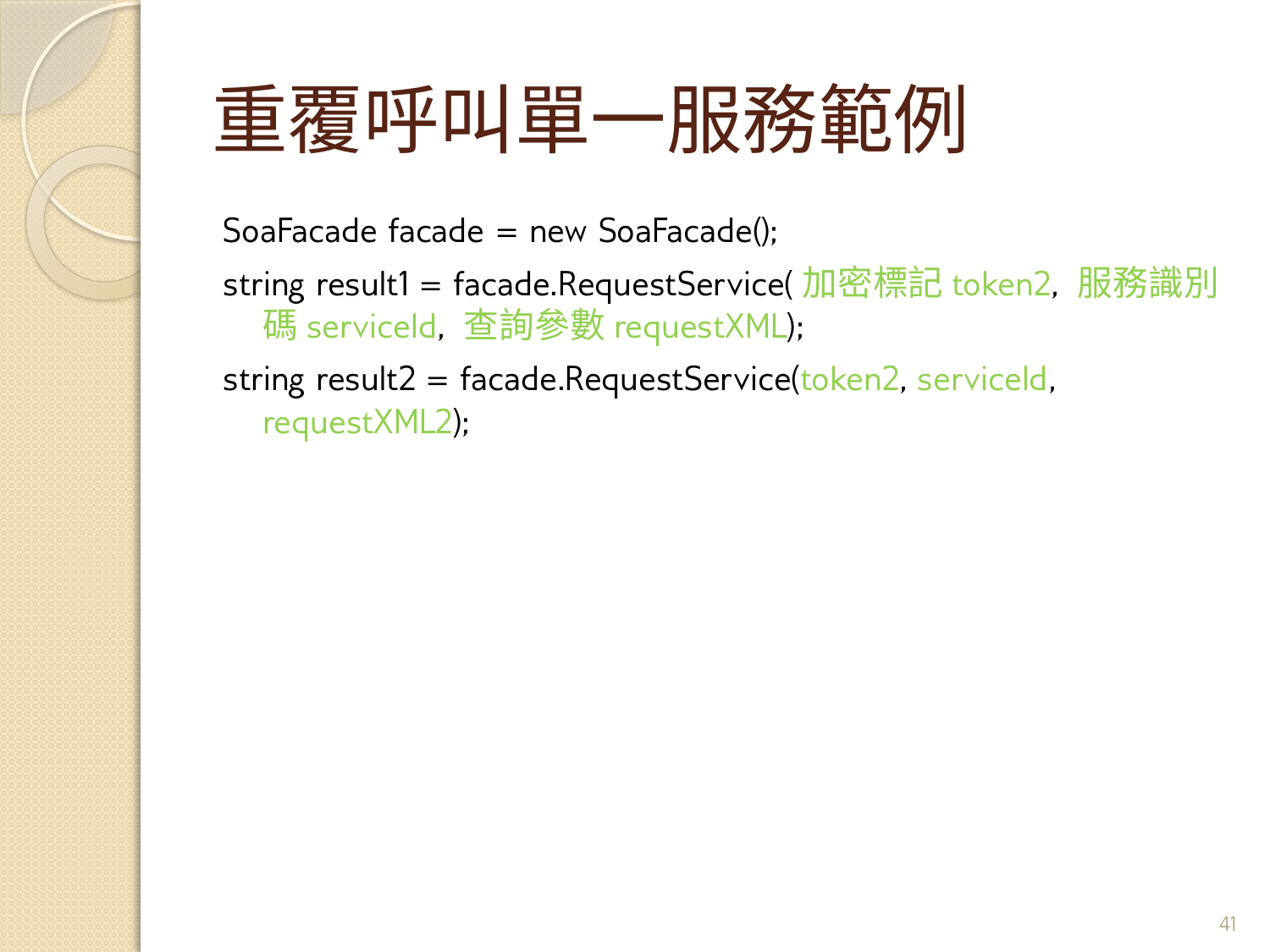

# 重覆呼叫單一服務範例
SoaFacade facade = new SoaFacade();
string result1 = facade.RequestService(加密標記token2, 服務識別碼serviceId, 查詢參數requestXML);
string result2 = facade.RequestService(token2, serviceId, requestXML2);

41